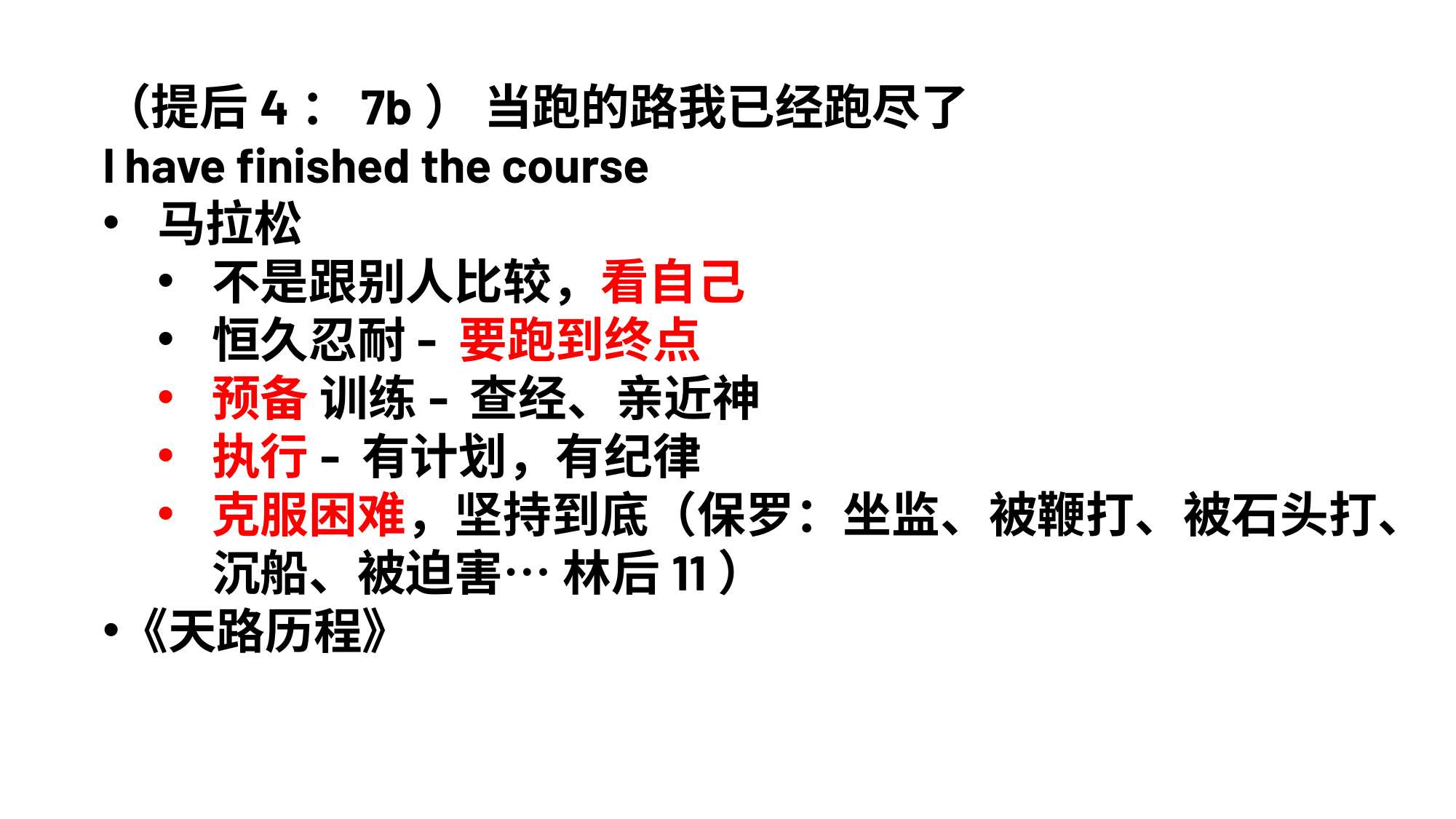

（提后4：7b） 当跑的路我已经跑尽了
I have finished the course
马拉松
不是跟别人比较，看自己
恒久忍耐- 要跑到终点
预备 训练- 查经、亲近神
执行- 有计划，有纪律
克服困难，坚持到底（保罗：坐监、被鞭打、被石头打、沉船、被迫害… 林后11）
《天路历程》